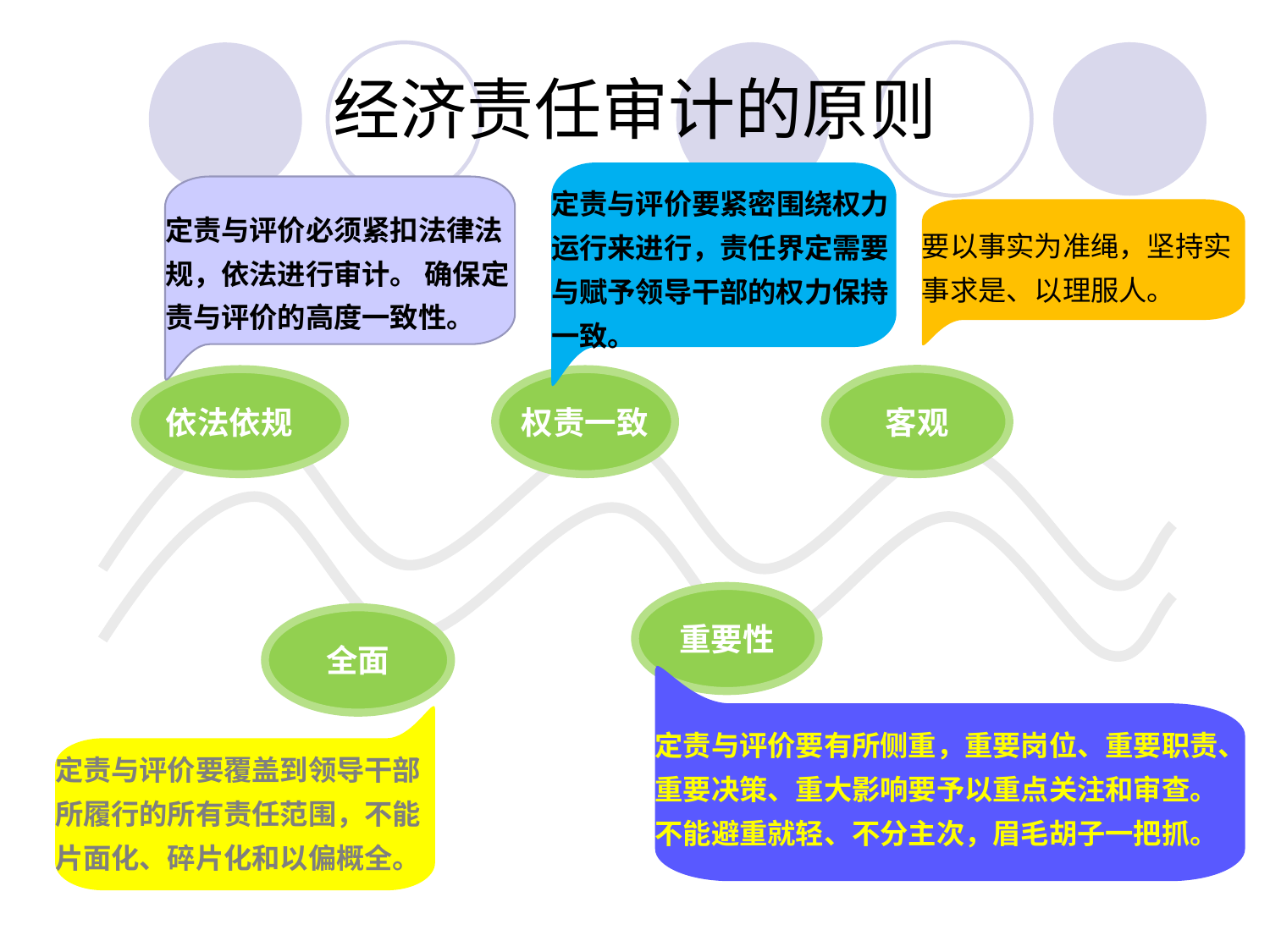

经济责任审计的原则
定责与评价要紧密围绕权力运行来进行，责任界定需要与赋予领导干部的权力保持一致。
定责与评价必须紧扣法律法规，依法进行审计。 确保定责与评价的高度一致性。
要以事实为准绳，坚持实事求是、以理服人。
客观
依法依规
权责一致

重要性
全面
定责与评价要有所侧重，重要岗位、重要职责、重要决策、重大影响要予以重点关注和审查。不能避重就轻、不分主次，眉毛胡子一把抓。
定责与评价要覆盖到领导干部所履行的所有责任范围，不能片面化、碎片化和以偏概全。